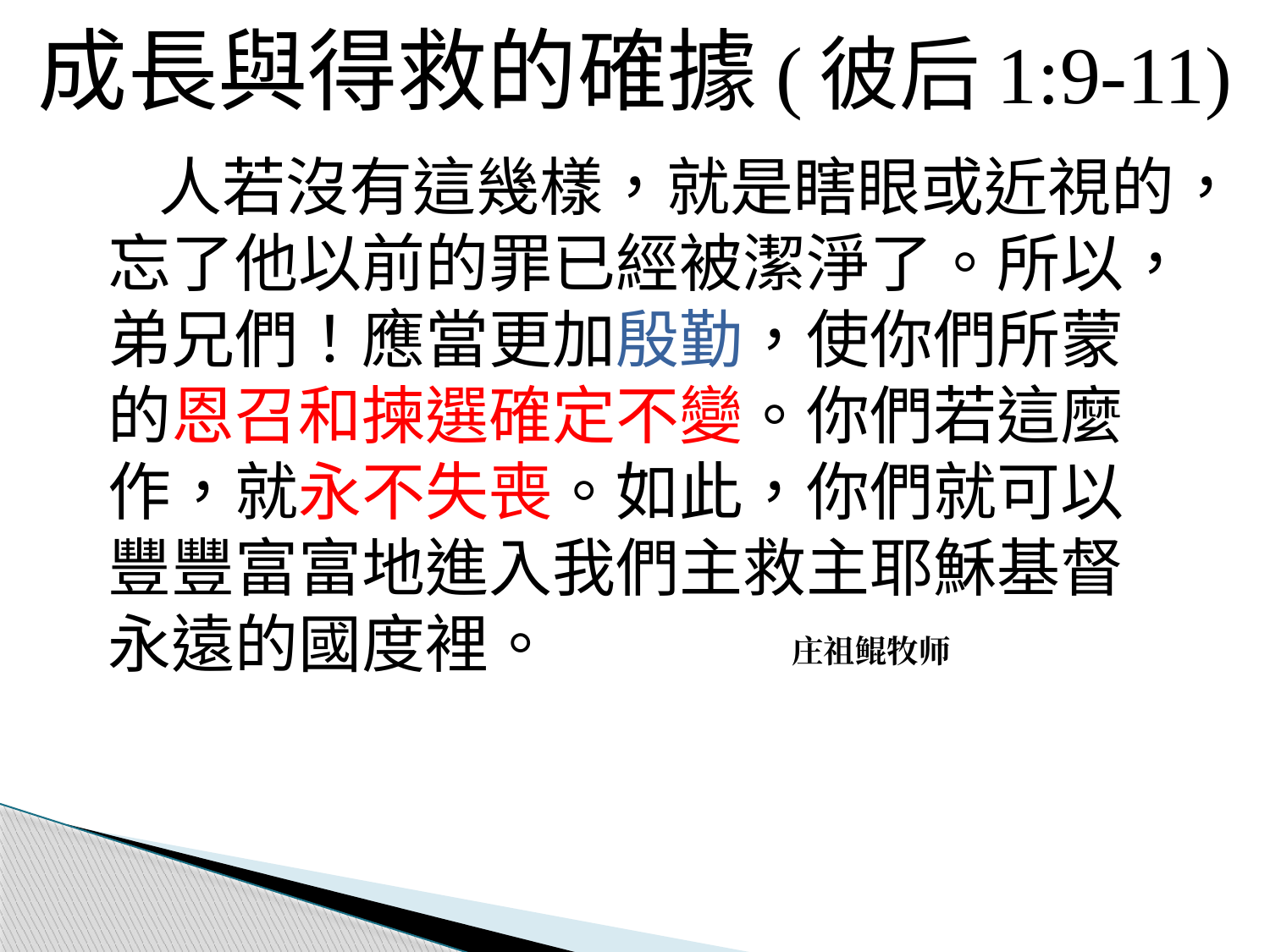

# 成長與得救的確據(彼后1:9-11)
     人若沒有這幾樣，就是瞎眼或近視的，忘了他以前的罪已經被潔淨了。所以，弟兄們！應當更加殷勤，使你們所蒙的恩召和揀選確定不變。你們若這麼作，就永不失喪。如此，你們就可以豐豐富富地進入我們主救主耶穌基督永遠的國度裡。
庄祖鲲牧师